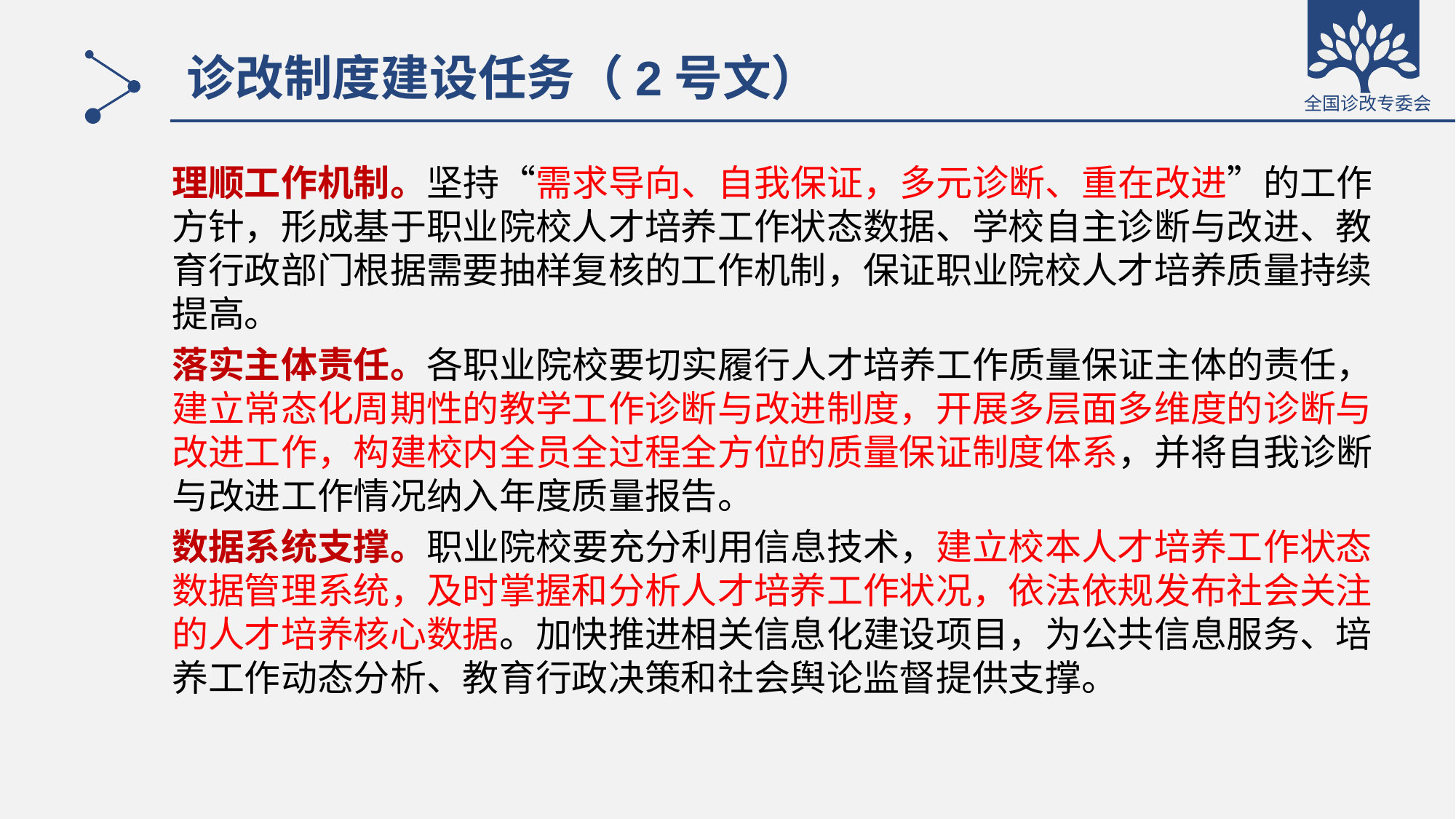

# 诊改制度建设任务（2号文）

理顺工作机制。坚持“需求导向、自我保证，多元诊断、重在改进”的工作方针，形成基于职业院校人才培养工作状态数据、学校自主诊断与改进、教育行政部门根据需要抽样复核的工作机制，保证职业院校人才培养质量持续提高。
落实主体责任。各职业院校要切实履行人才培养工作质量保证主体的责任，建立常态化周期性的教学工作诊断与改进制度，开展多层面多维度的诊断与改进工作，构建校内全员全过程全方位的质量保证制度体系，并将自我诊断与改进工作情况纳入年度质量报告。
数据系统支撑。职业院校要充分利用信息技术，建立校本人才培养工作状态数据管理系统，及时掌握和分析人才培养工作状况，依法依规发布社会关注的人才培养核心数据。加快推进相关信息化建设项目，为公共信息服务、培养工作动态分析、教育行政决策和社会舆论监督提供支撑。